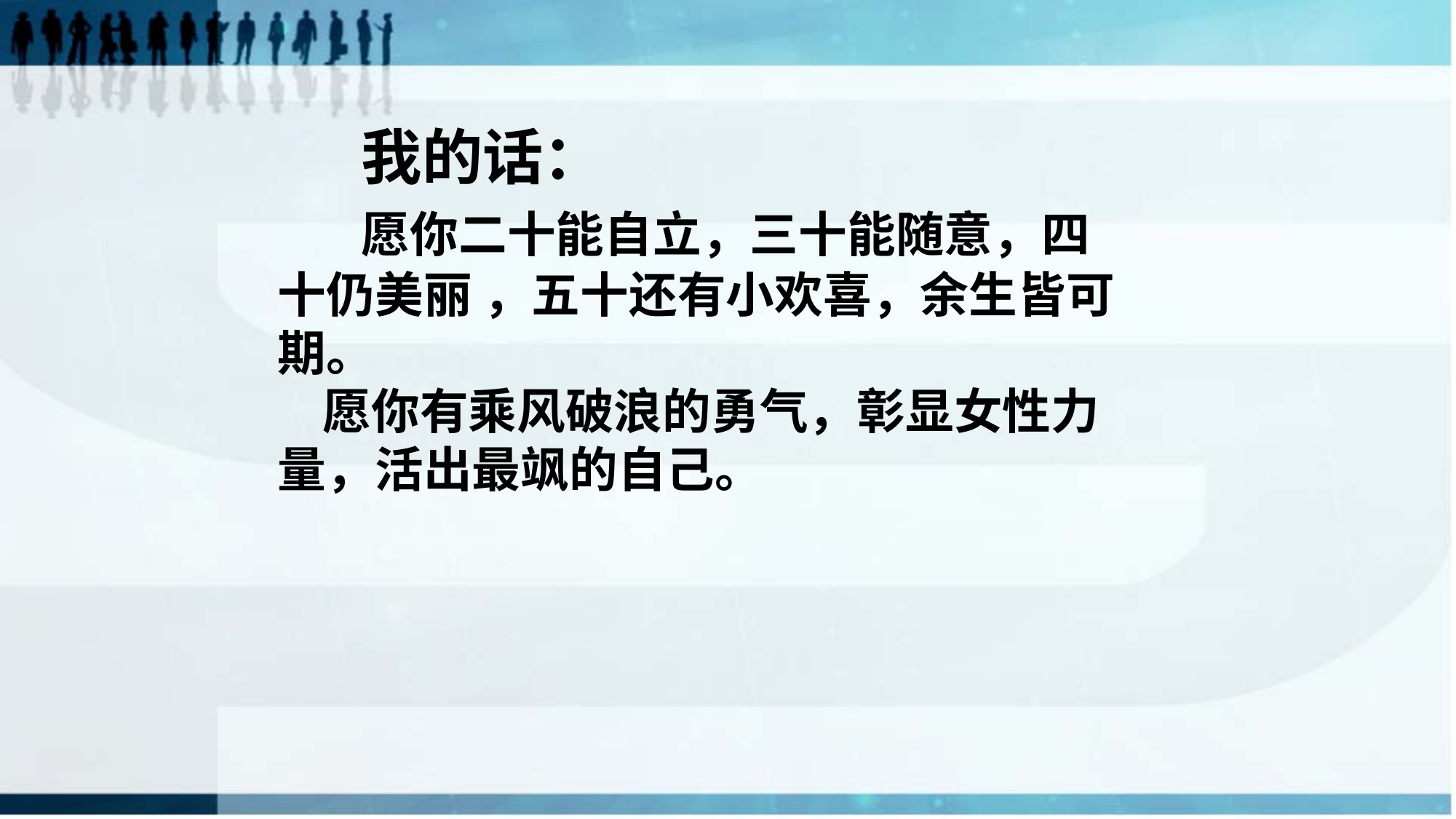

我的话：
     愿你二十能自立，三十能随意，四十仍美丽 ，五十还有小欢喜，余生皆可期。
   愿你有乘风破浪的勇气，彰显女性力量，活出最飒的自己。